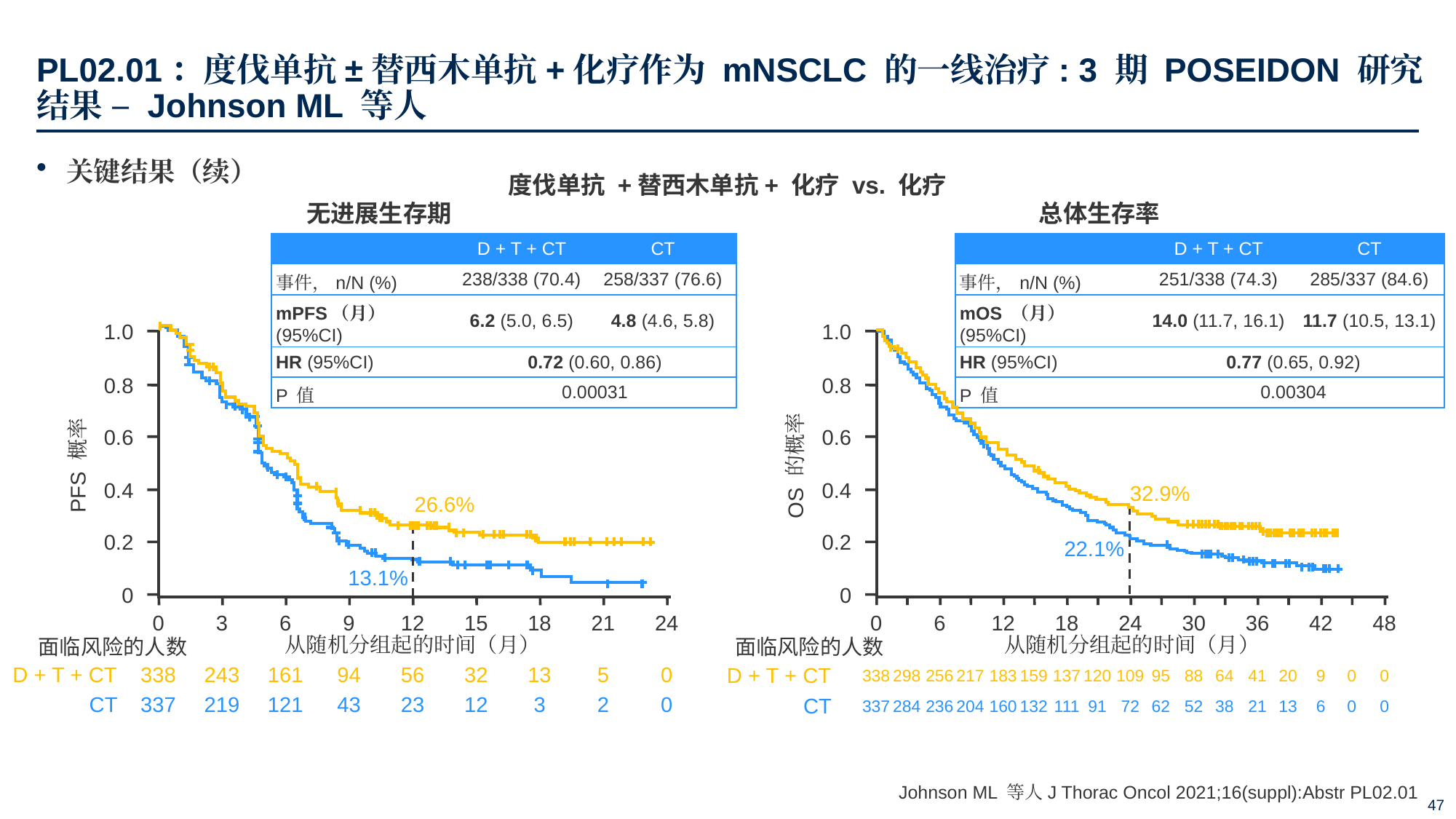

# PL02.01：度伐单抗±替西木单抗+化疗作为 mNSCLC 的一线治疗: 3 期 POSEIDON 研究结果 – Johnson ML 等人
关键结果（续）
度伐单抗 +替西木单抗+ 化疗 vs. 化疗
无进展生存期
总体生存率
|  | D + T + CT | CT |
| --- | --- | --- |
| 事件，n/N (%) | 238/338 (70.4) | 258/337 (76.6) |
| mPFS（月）(95%CI) | 6.2 (5.0, 6.5) | 4.8 (4.6, 5.8) |
| HR (95%CI) | 0.72 (0.60, 0.86) |  |
| P 值 | 0.00031 |  |
|  | D + T + CT | CT |
| --- | --- | --- |
| 事件，n/N (%) | 251/338 (74.3) | 285/337 (84.6) |
| mOS （月） (95%CI) | 14.0 (11.7, 16.1) | 11.7 (10.5, 13.1) |
| HR (95%CI) | 0.77 (0.65, 0.92) |  |
| P 值 | 0.00304 |  |
1.0

0.8

0.6

PFS 概率
0.4

0.2

0

1.0

0.8

0.6

OS 的概率
0.4

0.2

0

32.9%
26.6%
22.1%
13.1%

0
6
12
18
24
30
36
42
48

0
3
6
9
12
15
18
21
24
从随机分组起的时间（月）
从随机分组起的时间（月）
面临风险的人数
面临风险的人数
D + T + CT
338
243
161
94
56
32
13
5
0
D + T + CT
338
298
256
217
183
159
137
120
109
95
88
64
41
20
9
0
0
CT
337
219
121
43
23
12
3
2
0
CT
337
284
236
204
160
132
111
91
72
62
52
38
21
13
6
0
0
Johnson ML 等人J Thorac Oncol 2021;16(suppl):Abstr PL02.01